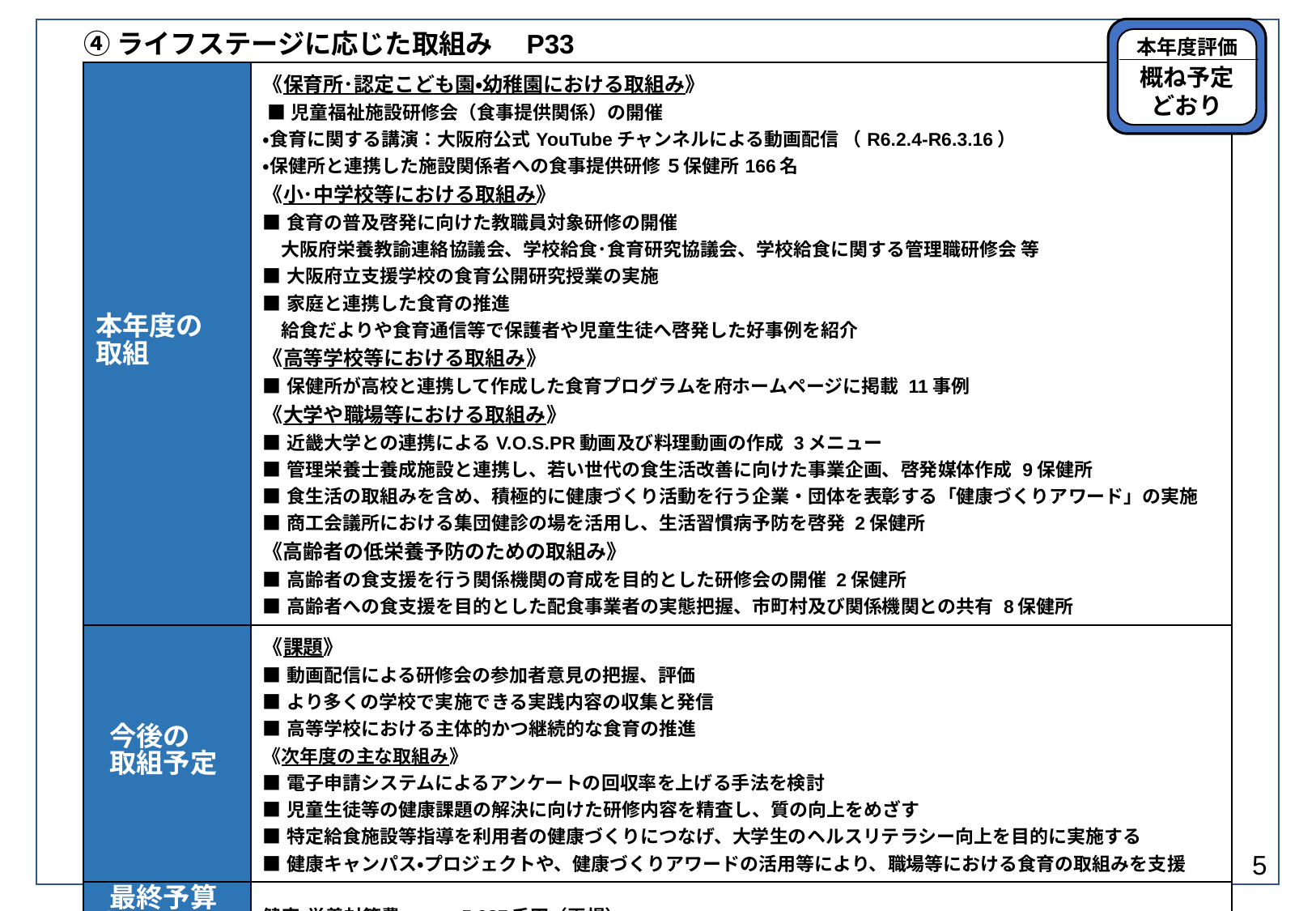

本年度評価

概ね予定
どおり

④ライフステージに応じた取組み　P33
| 本年度の 取組 | 《保育所･認定こども園・幼稚園における取組み》 ■児童福祉施設研修会（食事提供関係）の開催 ・食育に関する講演：大阪府公式YouTubeチャンネルによる動画配信 （R6.2.4-R6.3.16） ・保健所と連携した施設関係者への食事提供研修 ５保健所166名 《小･中学校等における取組み》 ■食育の普及啓発に向けた教職員対象研修の開催 　大阪府栄養教諭連絡協議会、学校給食･食育研究協議会、学校給食に関する管理職研修会 等 ■大阪府立支援学校の食育公開研究授業の実施 ■家庭と連携した食育の推進 　給食だよりや食育通信等で保護者や児童生徒へ啓発した好事例を紹介 《高等学校等における取組み》 ■保健所が高校と連携して作成した食育プログラムを府ホームページに掲載 11事例 《大学や職場等における取組み》 ■近畿大学との連携によるV.O.S.PR動画及び料理動画の作成 3メニュー ■管理栄養士養成施設と連携し、若い世代の食生活改善に向けた事業企画、啓発媒体作成 9保健所 ■食生活の取組みを含め、積極的に健康づくり活動を行う企業・団体を表彰する「健康づくりアワード」の実施 ■商工会議所における集団健診の場を活用し、生活習慣病予防を啓発 2保健所 《高齢者の低栄養予防のための取組み》 ■高齢者の食支援を行う関係機関の育成を目的とした研修会の開催 2保健所 ■高齢者への食支援を目的とした配食事業者の実態把握、市町村及び関係機関との共有 8保健所 |
| --- | --- |
| 今後の 取組予定 | 《課題》 ■動画配信による研修会の参加者意見の把握、評価 ■より多くの学校で実施できる実践内容の収集と発信 ■高等学校における主体的かつ継続的な食育の推進 《次年度の主な取組み》 ■電子申請システムによるアンケートの回収率を上げる手法を検討 ■児童生徒等の健康課題の解決に向けた研修内容を精査し、質の向上をめざす ■特定給食施設等指導を利用者の健康づくりにつなげ、大学生のヘルスリテラシー向上を目的に実施する ■健康キャンパス・プロジェクトや、健康づくりアワードの活用等により、職場等における食育の取組みを支援 |
| 最終予算案 （主要事業） | 健康・栄養対策費　　　5,987千円（再掲）　 健活会議関連推進事業　4,200千円 |
5